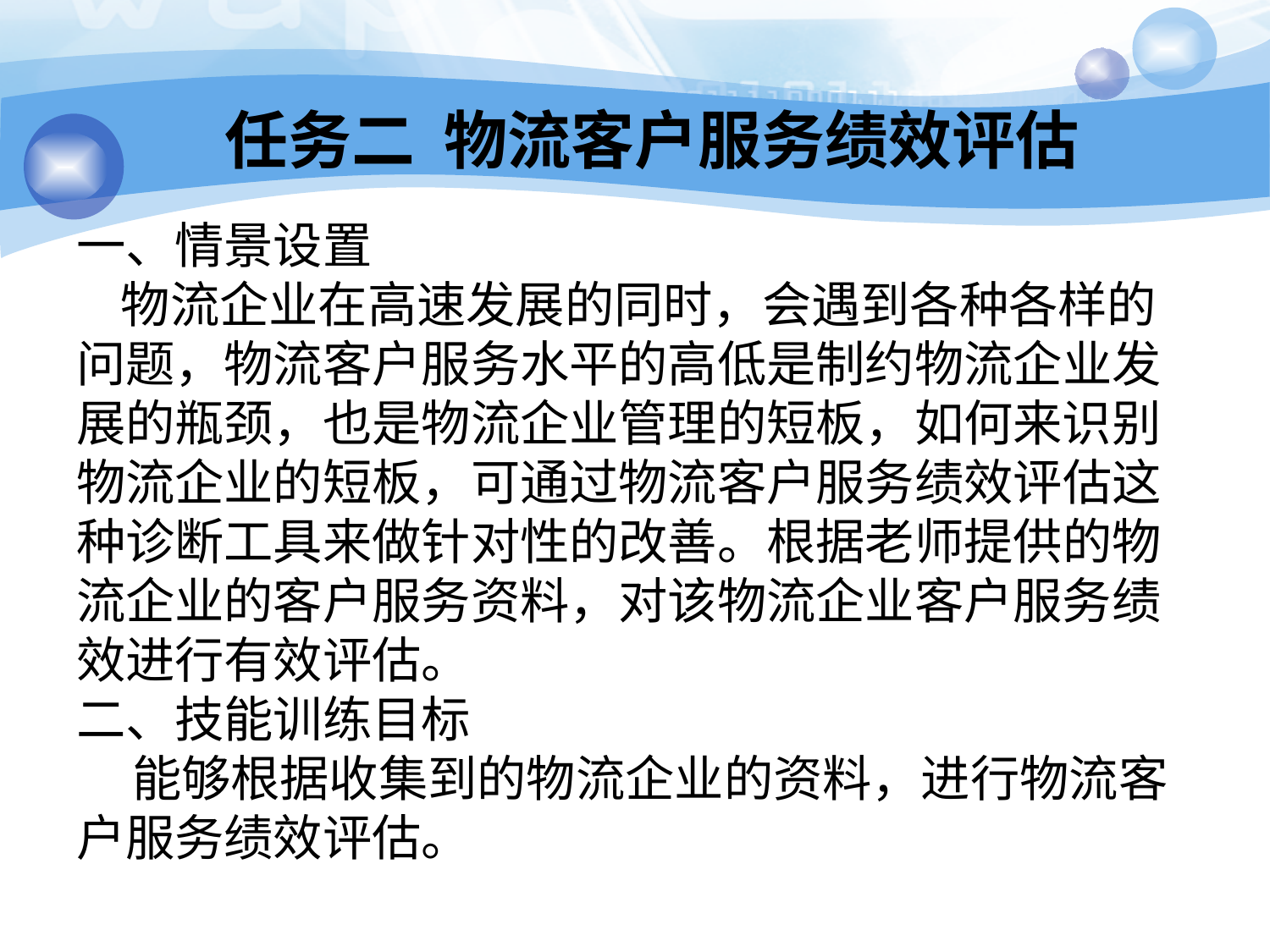

任务二  物流客户服务绩效评估
一、情景设置
   物流企业在高速发展的同时，会遇到各种各样的问题，物流客户服务水平的高低是制约物流企业发展的瓶颈，也是物流企业管理的短板，如何来识别物流企业的短板，可通过物流客户服务绩效评估这种诊断工具来做针对性的改善。根据老师提供的物流企业的客户服务资料，对该物流企业客户服务绩效进行有效评估。
二、技能训练目标
    能够根据收集到的物流企业的资料，进行物流客户服务绩效评估。